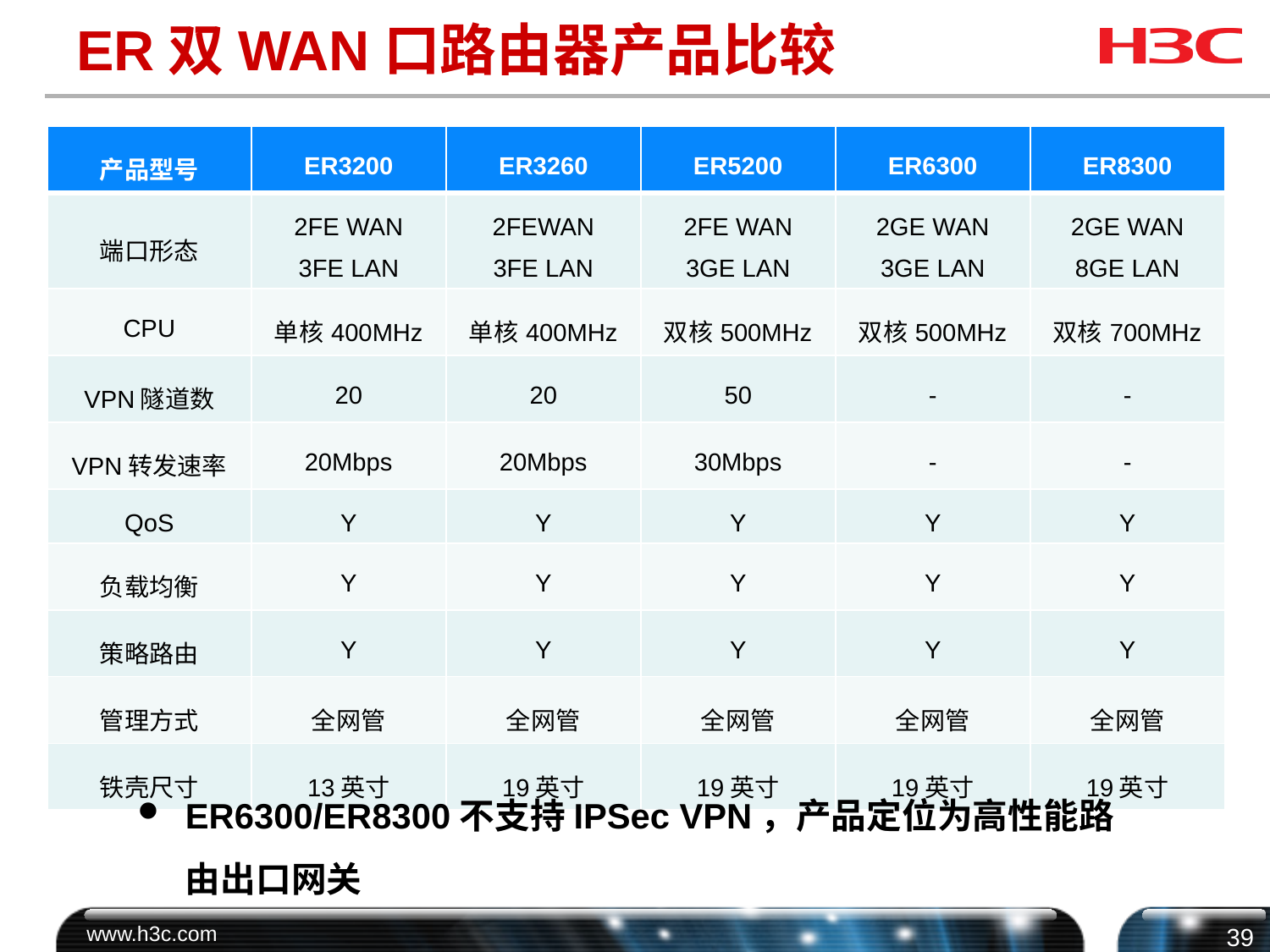

# ER双WAN口路由器产品比较
| 产品型号 | ER3200 | ER3260 | ER5200 | ER6300 | ER8300 |
| --- | --- | --- | --- | --- | --- |
| 端口形态 | 2FE WAN 3FE LAN | 2FEWAN 3FE LAN | 2FE WAN 3GE LAN | 2GE WAN 3GE LAN | 2GE WAN 8GE LAN |
| CPU | 单核400MHz | 单核400MHz | 双核500MHz | 双核500MHz | 双核700MHz |
| VPN隧道数 | 20 | 20 | 50 | - | - |
| VPN转发速率 | 20Mbps | 20Mbps | 30Mbps | - | - |
| QoS | Y | Y | Y | Y | Y |
| 负载均衡 | Y | Y | Y | Y | Y |
| 策略路由 | Y | Y | Y | Y | Y |
| 管理方式 | 全网管 | 全网管 | 全网管 | 全网管 | 全网管 |
| 铁壳尺寸 | 13英寸 | 19英寸 | 19英寸 | 19英寸 | 19英寸 |
ER6300/ER8300不支持IPSec VPN，产品定位为高性能路由出口网关